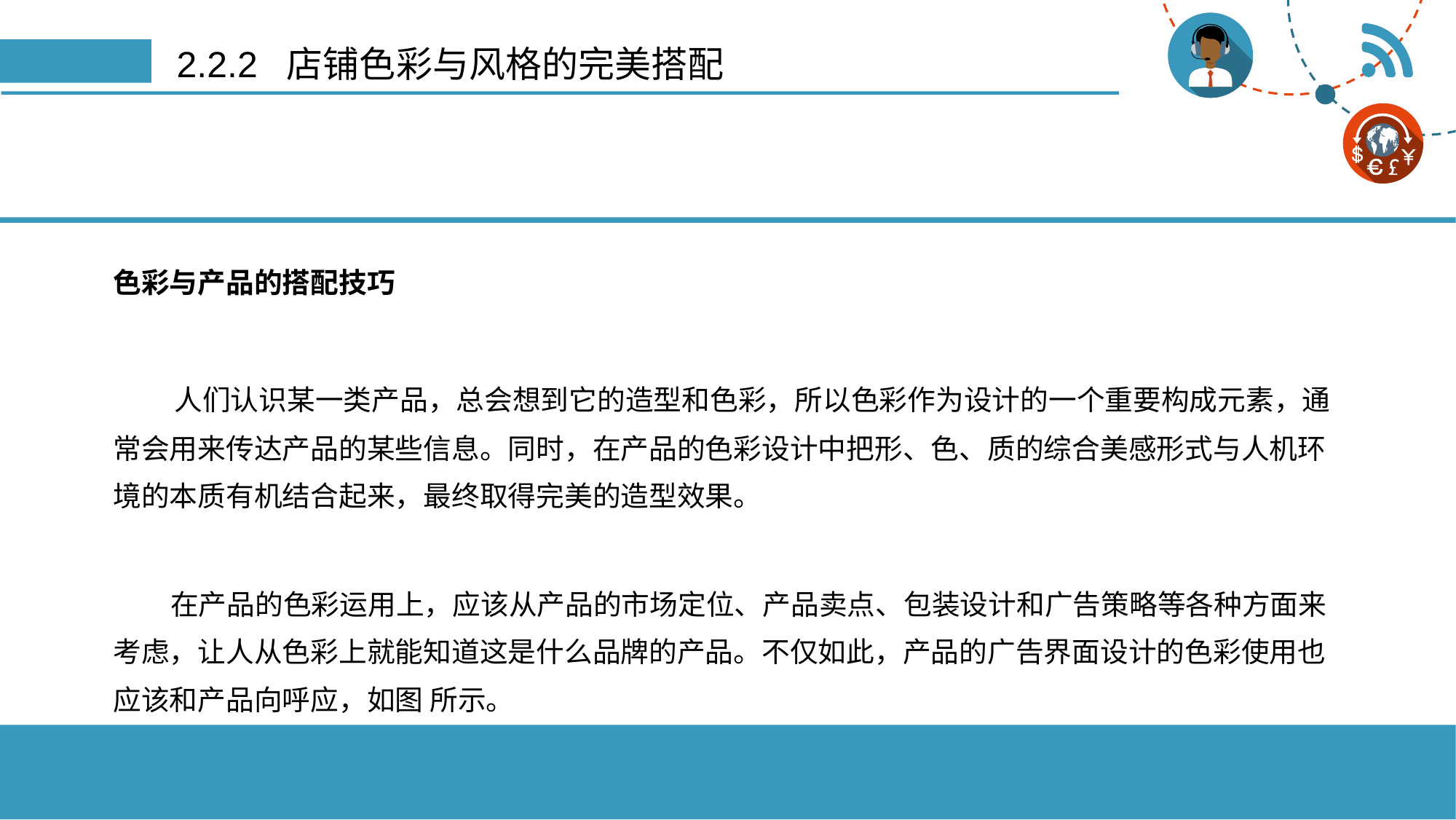

# 2.2.2  店铺色彩与风格的完美搭配

色彩与产品的搭配技巧

       人们认识某一类产品，总会想到它的造型和色彩，所以色彩作为设计的一个重要构成元素，通常会用来传达产品的某些信息。同时，在产品的色彩设计中把形、色、质的综合美感形式与人机环境的本质有机结合起来，最终取得完美的造型效果。

        在产品的色彩运用上，应该从产品的市场定位、产品卖点、包装设计和广告策略等各种方面来考虑，让人从色彩上就能知道这是什么品牌的产品。不仅如此，产品的广告界面设计的色彩使用也应该和产品向呼应，如图 所示。